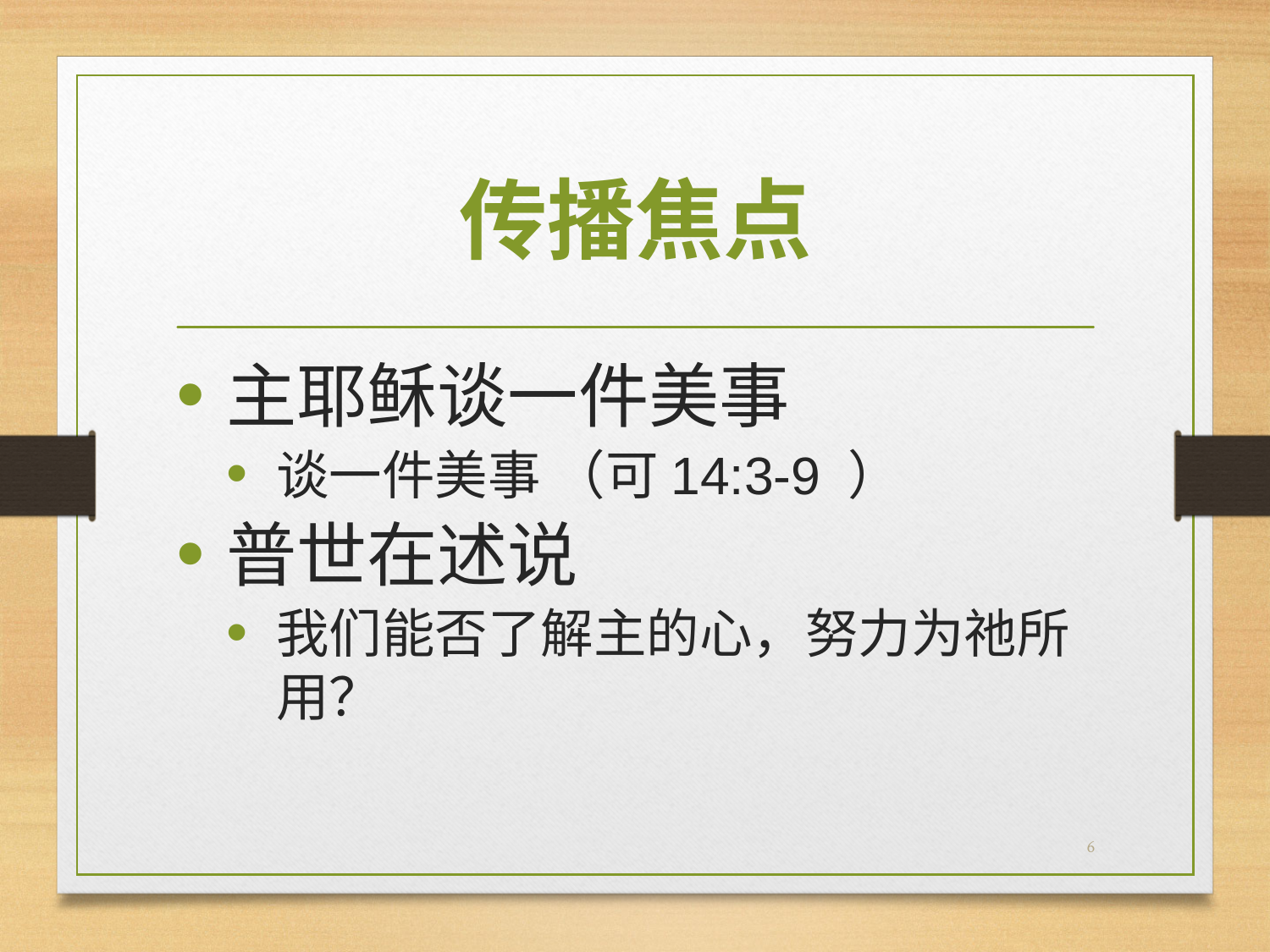

# 传播焦点
主耶稣谈一件美事
谈一件美事 （可14:3-9 ）
普世在述说
我们能否了解主的心，努力为祂所用？

6